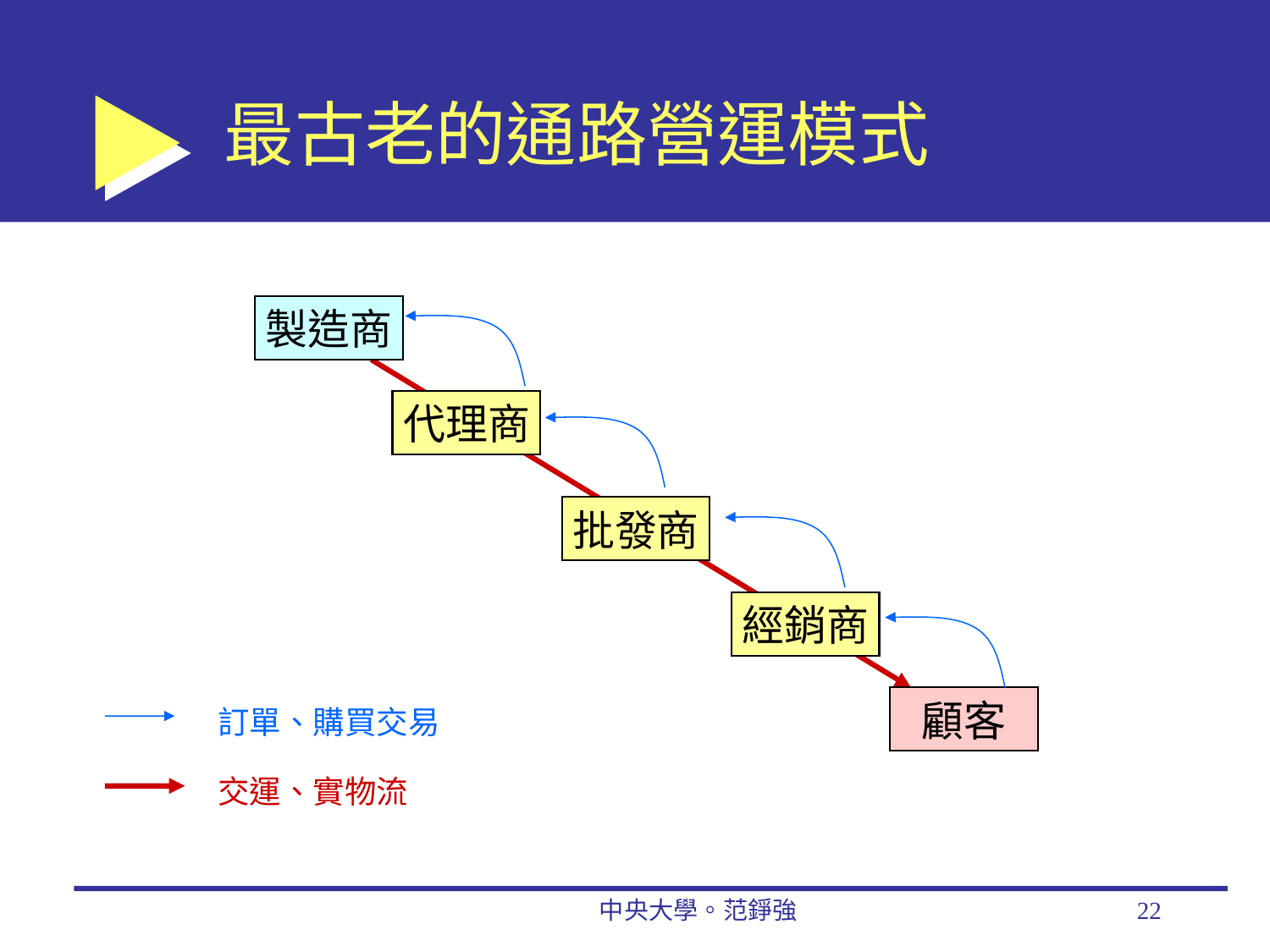

# 最古老的通路營運模式
製造商

代理商

批發商

經銷商

顧客
訂單、購買交易

交運、實物流

中央大學。范錚強
22